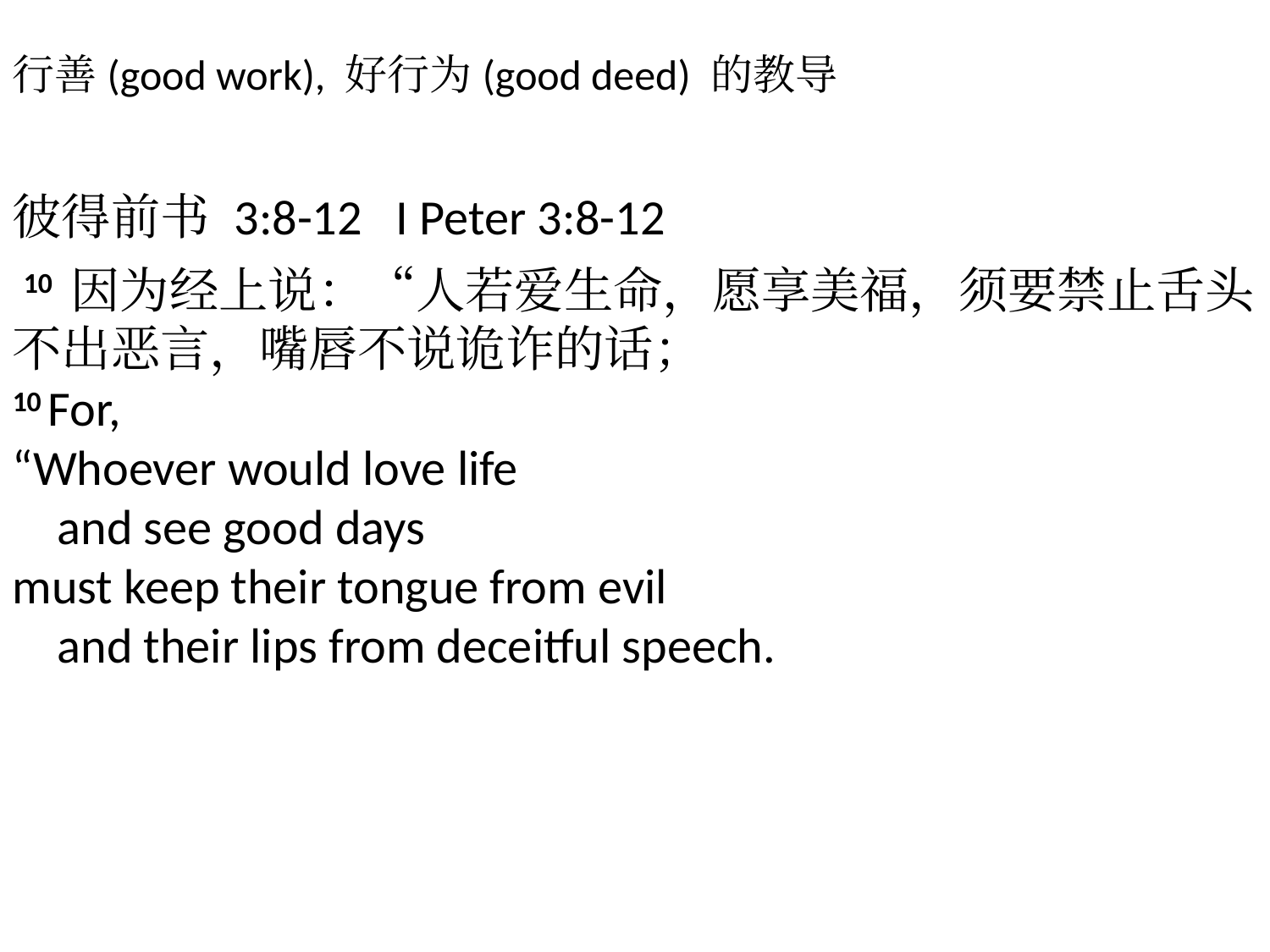

行善(good work), 好行为(good deed) 的教导

彼得前书 3:8-12   I Peter 3:8-12
 10 因为经上说：“人若爱生命，愿享美福，须要禁止舌头不出恶言，嘴唇不说诡诈的话；
10 For,
“Whoever would love life
    and see good days
must keep their tongue from evil
    and their lips from deceitful speech.